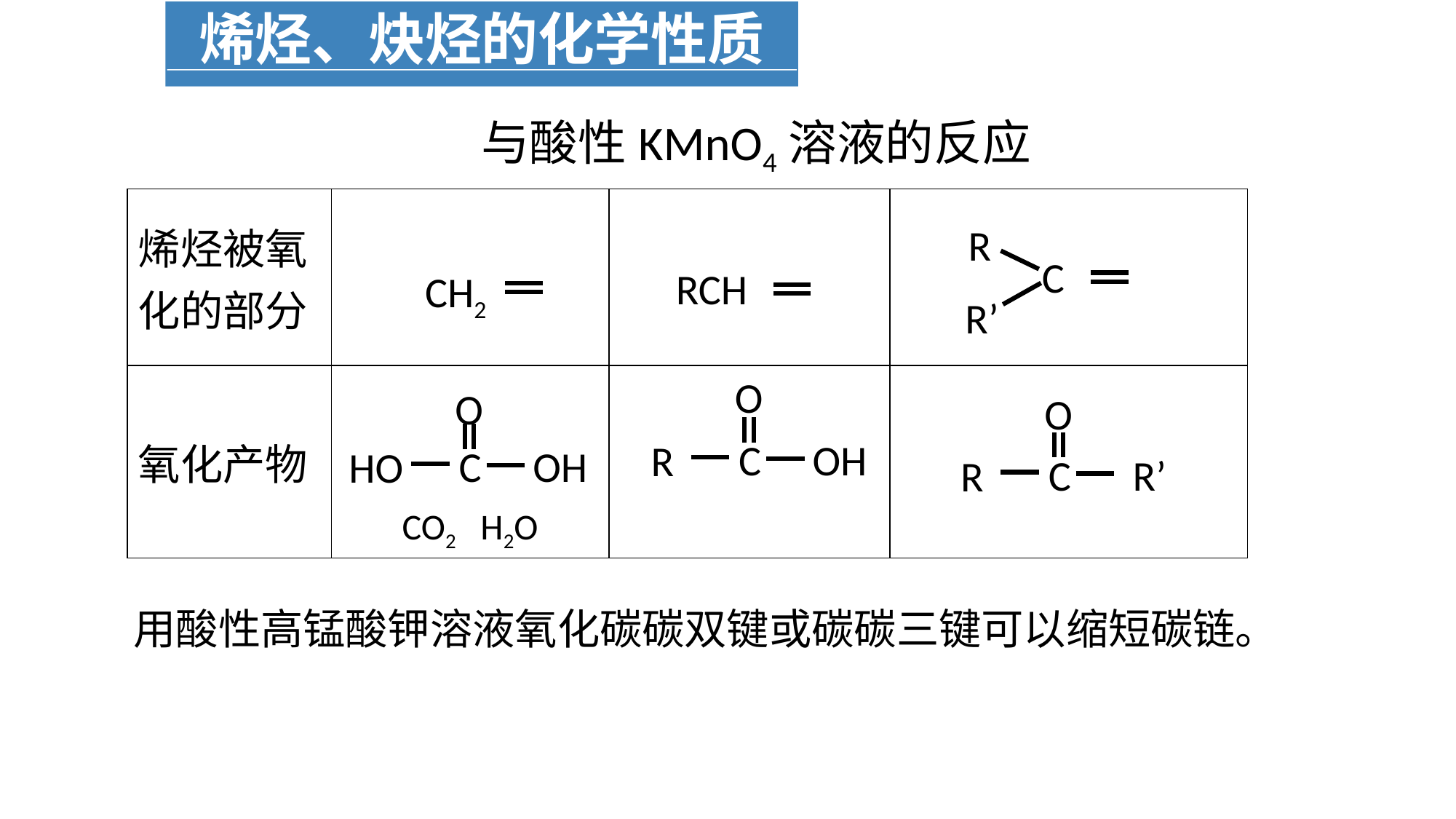

烯烃、炔烃的化学性质
与酸性KMnO4溶液的反应
| 烯烃被氧化的部分 |  |  |  |
| --- | --- | --- | --- |
| 氧化产物 |  |  |  |
R
  C
RCH
CH2
R’
O
C
OH
R
O
C
OH
HO
O
R’
C
R
CO2   H2O
用酸性高锰酸钾溶液氧化碳碳双键或碳碳三键可以缩短碳链。